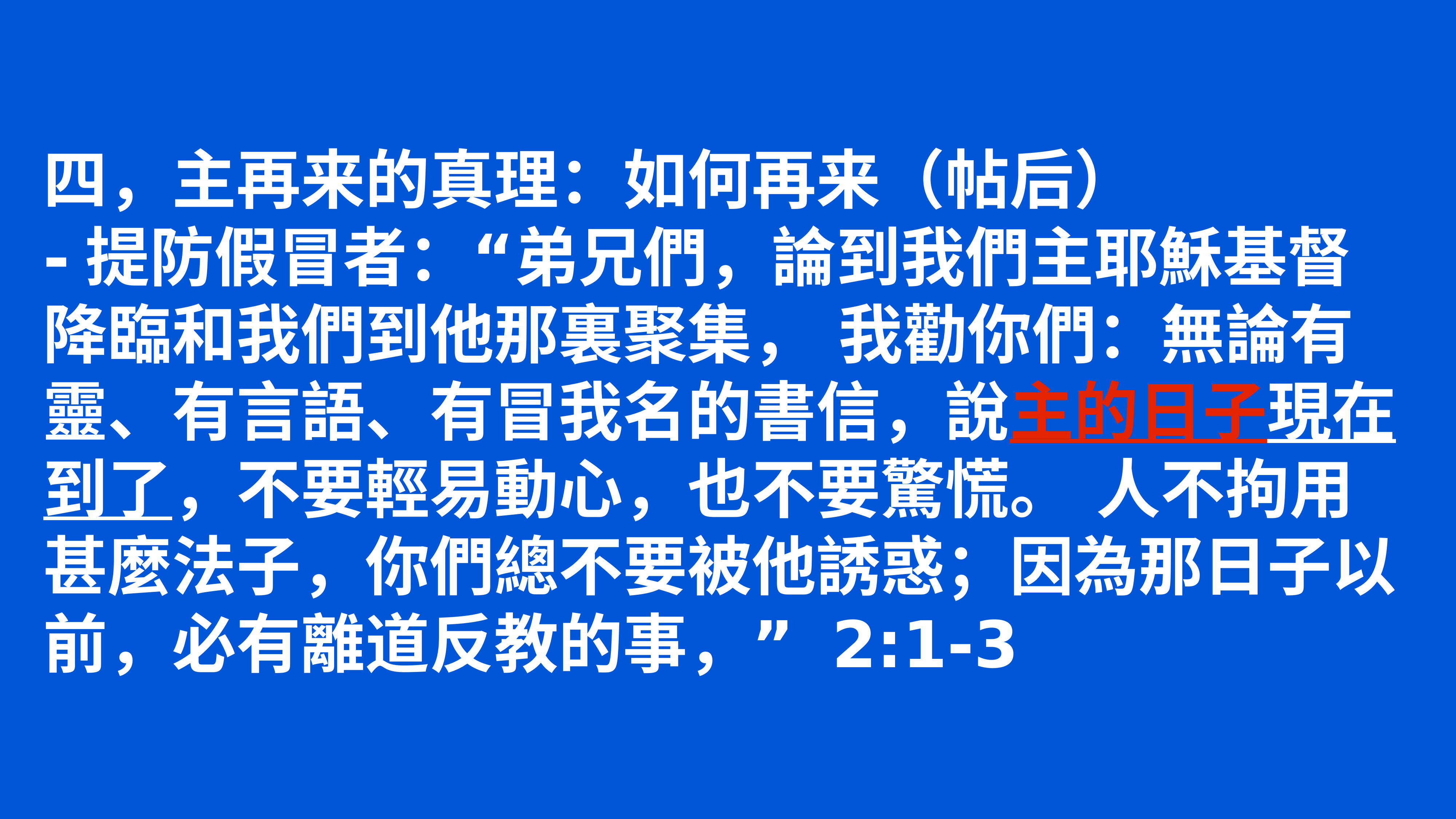

四，主再来的真理：如何再来（帖后）
-提防假冒者：“弟兄們，論到我們主耶穌基督降臨和我們到他那裏聚集， 我勸你們：無論有靈、有言語、有冒我名的書信，說主的日子現在到了，不要輕易動心，也不要驚慌。 人不拘用甚麼法子，你們總不要被他誘惑；因為那日子以前，必有離道反教的事，” 2:1-3